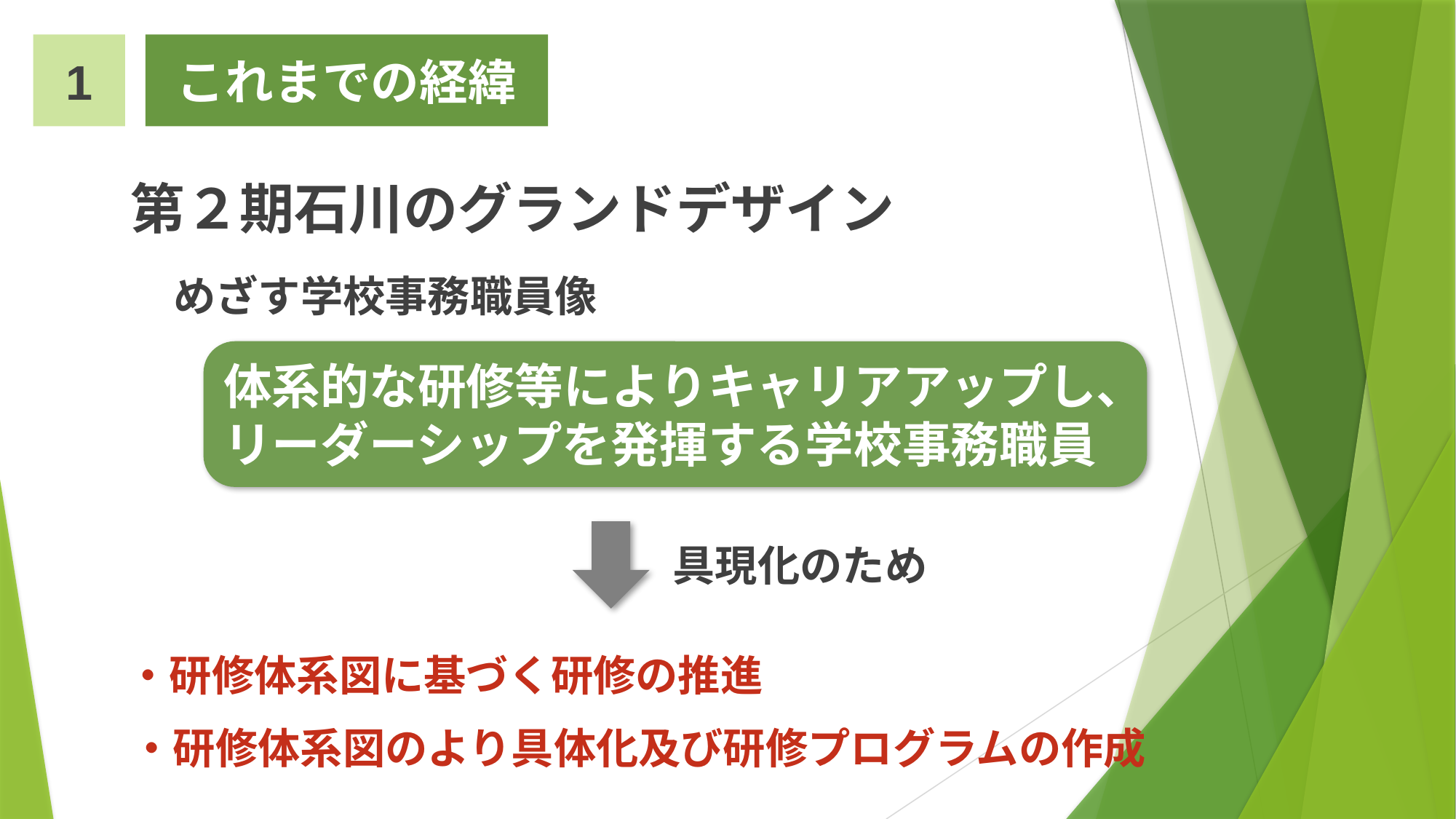

1
これまでの経緯
第２期石川のグランドデザイン
めざす学校事務職員像
体系的な研修等によりキャリアアップし、リーダーシップを発揮する学校事務職員

具現化のため
・研修体系図に基づく研修の推進
・研修体系図のより具体化及び研修プログラムの作成